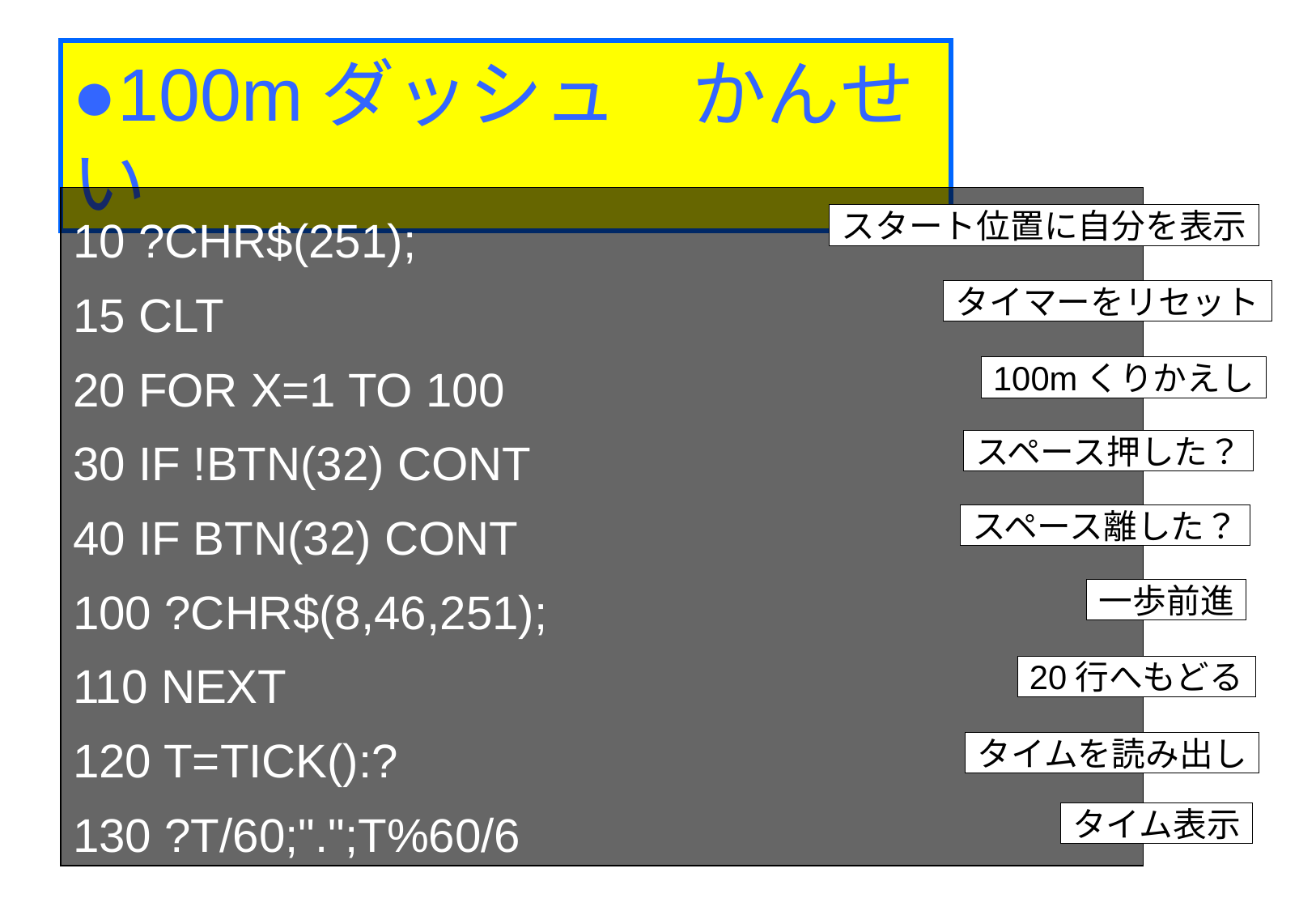

●100mダッシュ　かんせい
10 ?CHR$(251);
15 CLT
20 FOR X=1 TO 100
30 IF !BTN(32) CONT
40 IF BTN(32) CONT
100 ?CHR$(8,46,251);
110 NEXT
120 T=TICK():?
130 ?T/60;".";T%60/6
スタート位置に自分を表示
タイマーをリセット
100mくりかえし
スペース押した？
スペース離した？
一歩前進
20行へもどる
タイムを読み出し
タイム表示